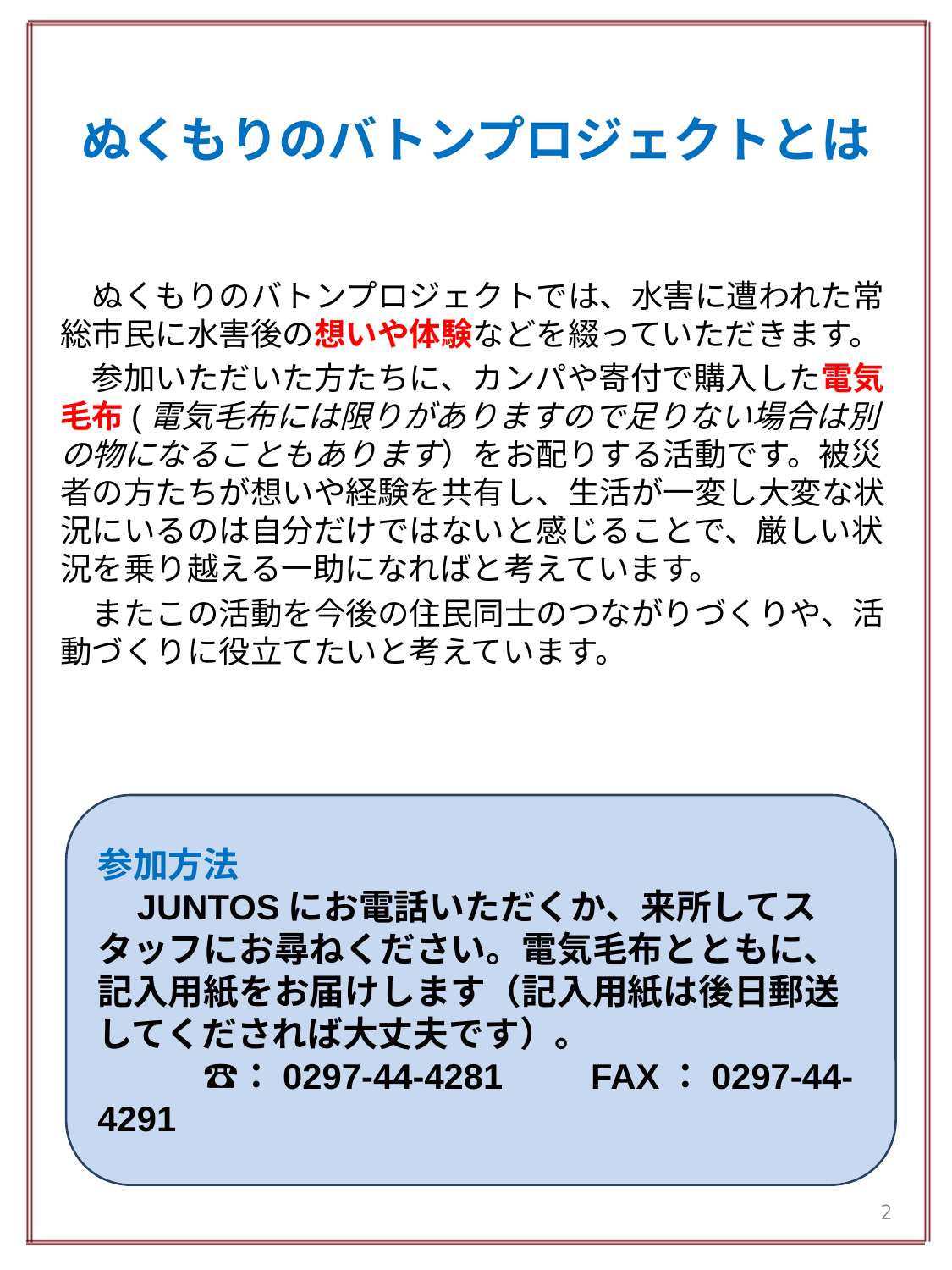

# ぬくもりのバトンプロジェクトとは

　ぬくもりのバトンプロジェクトでは、水害に遭われた常総市民に水害後の想いや体験などを綴っていただきます。
　参加いただいた方たちに、カンパや寄付で購入した電気毛布(電気毛布には限りがありますので足りない場合は別の物になることもあります）をお配りする活動です。被災者の方たちが想いや経験を共有し、生活が一変し大変な状況にいるのは自分だけではないと感じることで、厳しい状況を乗り越える一助になればと考えています。
　またこの活動を今後の住民同士のつながりづくりや、活動づくりに役立てたいと考えています。

参加方法
　JUNTOSにお電話いただくか、来所してスタッフにお尋ねください。電気毛布とともに、記入用紙をお届けします（記入用紙は後日郵送してくだされば大丈夫です）。
　　　☎：0297-44-4281　　FAX：0297-44-4291
2